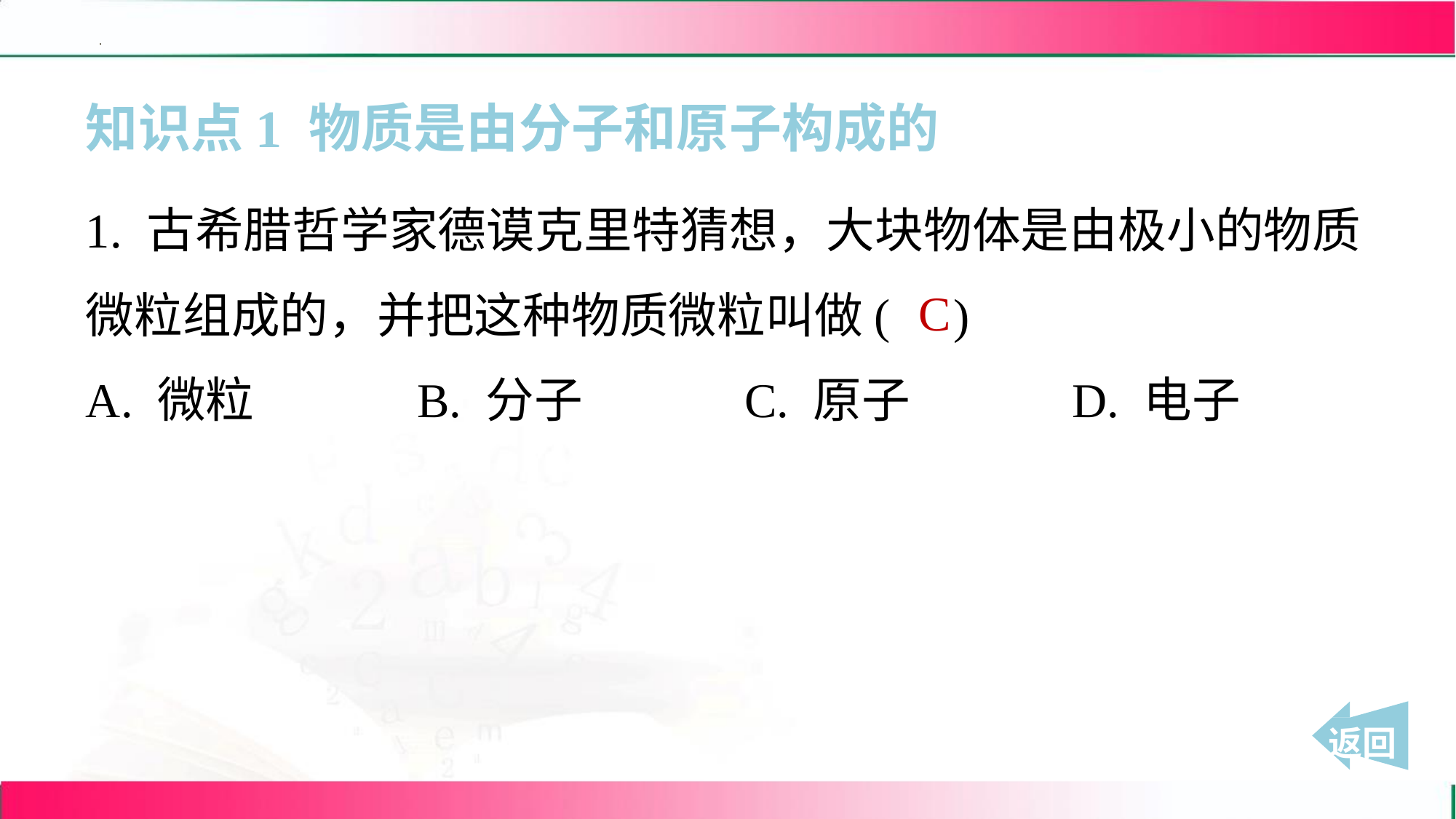

知识点1 物质是由分子和原子构成的
1. 古希腊哲学家德谟克里特猜想，大块物体是由极小的物质
微粒组成的，并把这种物质微粒叫做(     )
C
A. 微粒	B. 分子	C. 原子	D. 电子
 返回